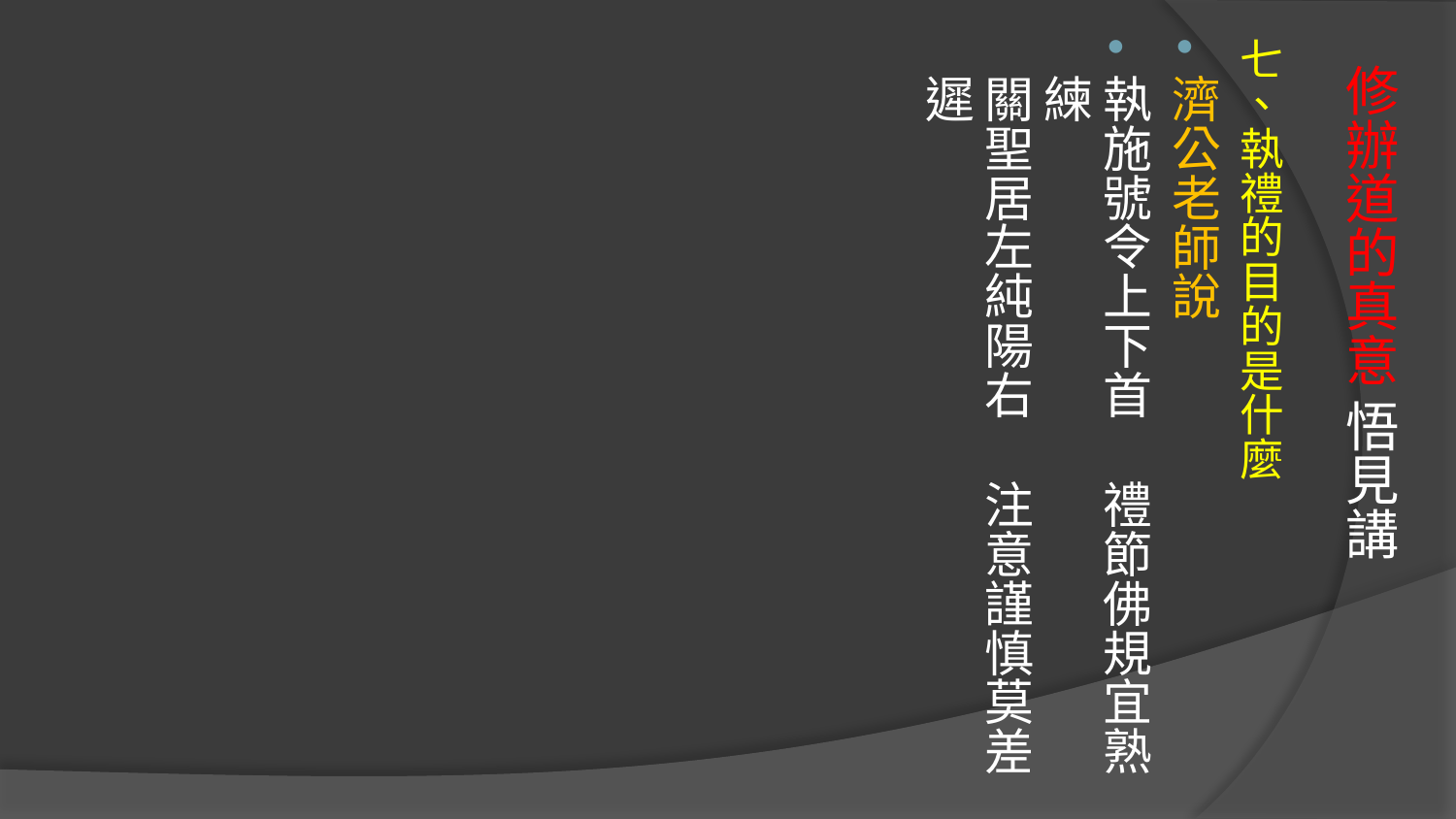

七、執禮的目的是什麼
濟公老師說
執施號令上下首　 禮節佛規宜熟練
關聖居左純陽右　 注意謹慎莫差遲

# 修辦道的真意 悟見講